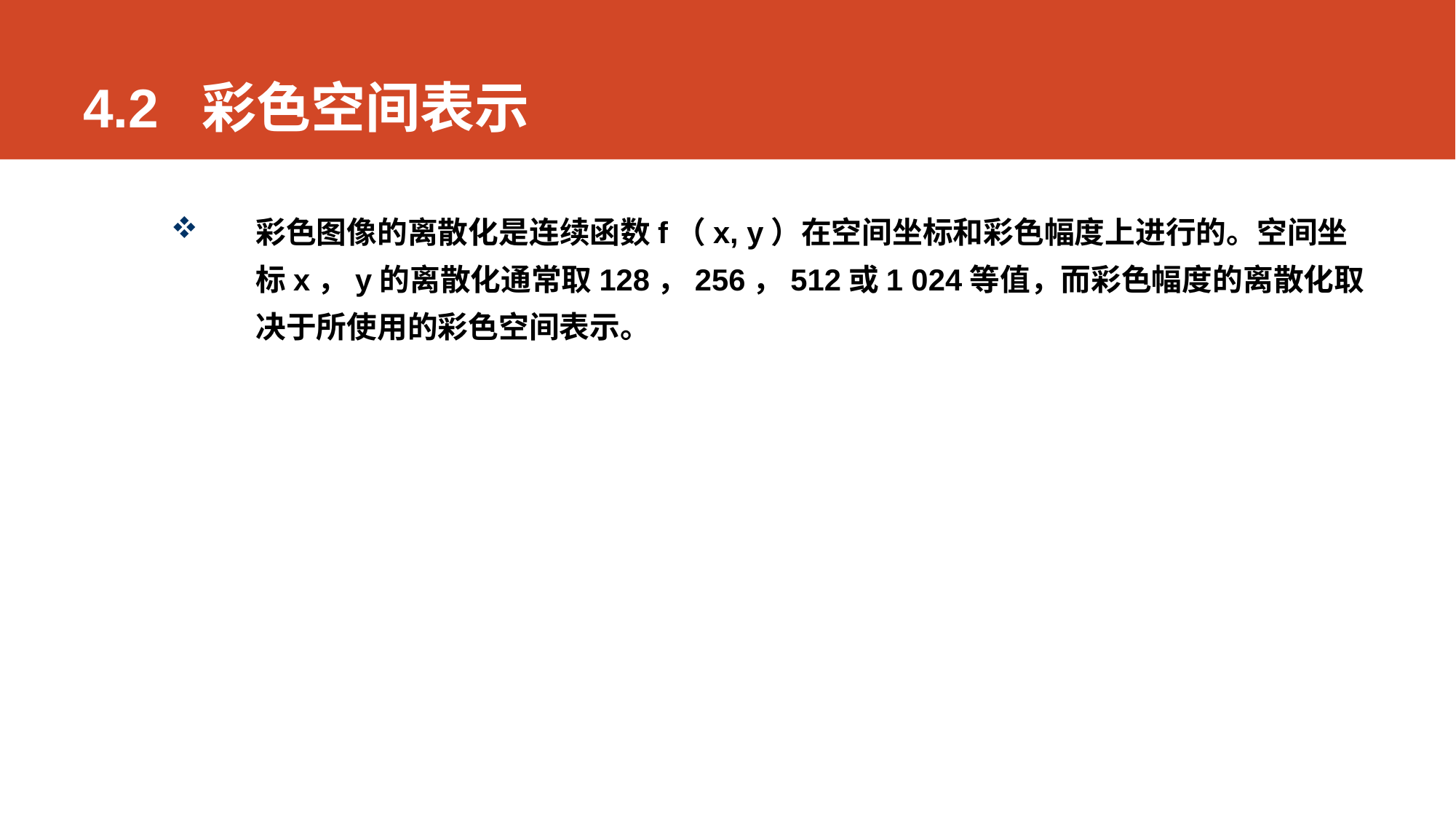

# 4.2  彩色空间表示
彩色图像的离散化是连续函数f（x, y）在空间坐标和彩色幅度上进行的。空间坐标x，y的离散化通常取128，256，512或1 024等值，而彩色幅度的离散化取决于所使用的彩色空间表示。